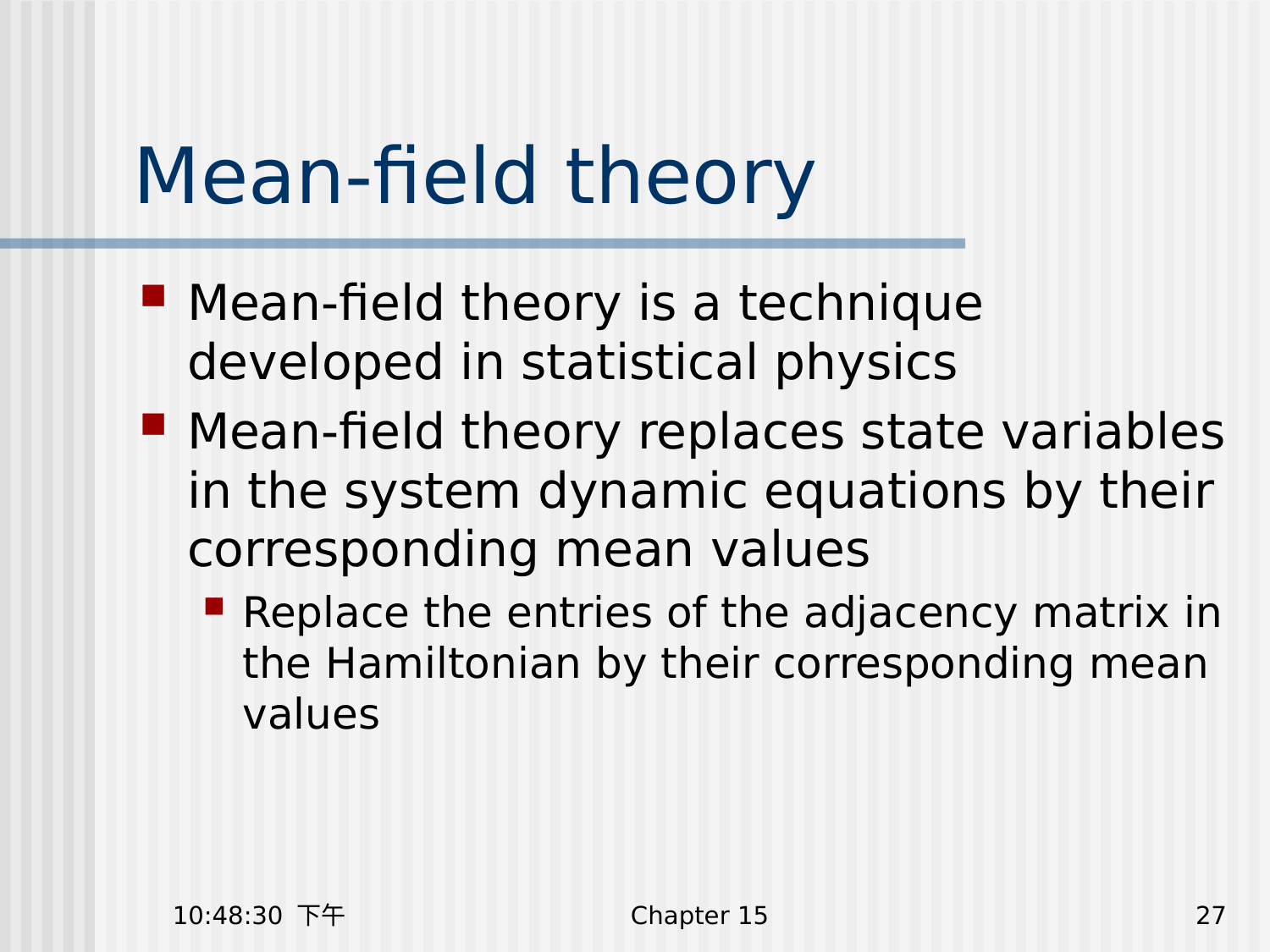

# Mean-field theory
Mean-field theory is a technique developed in statistical physics
Mean-field theory replaces state variables in the system dynamic equations by their corresponding mean values
Replace the entries of the adjacency matrix in the Hamiltonian by their corresponding mean values

10:48:30 下午
Chapter 15
27